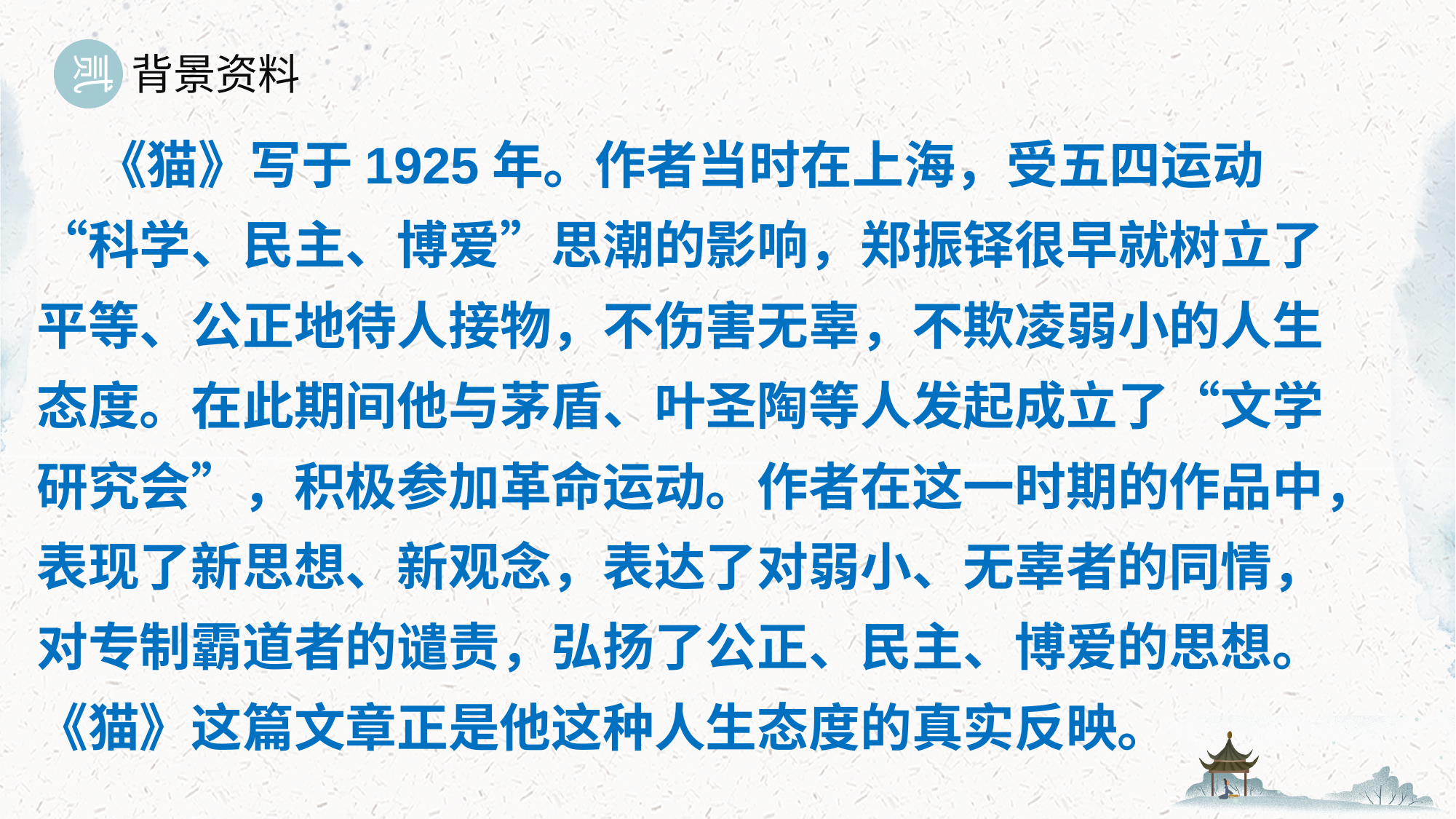

贰

背景资料
    《猫》写于1925年。作者当时在上海，受五四运动“科学、民主、博爱”思潮的影响，郑振铎很早就树立了平等、公正地待人接物，不伤害无辜，不欺凌弱小的人生态度。在此期间他与茅盾、叶圣陶等人发起成立了“文学研究会”，积极参加革命运动。作者在这一时期的作品中，表现了新思想、新观念，表达了对弱小、无辜者的同情，对专制霸道者的谴责，弘扬了公正、民主、博爱的思想。《猫》这篇文章正是他这种人生态度的真实反映。